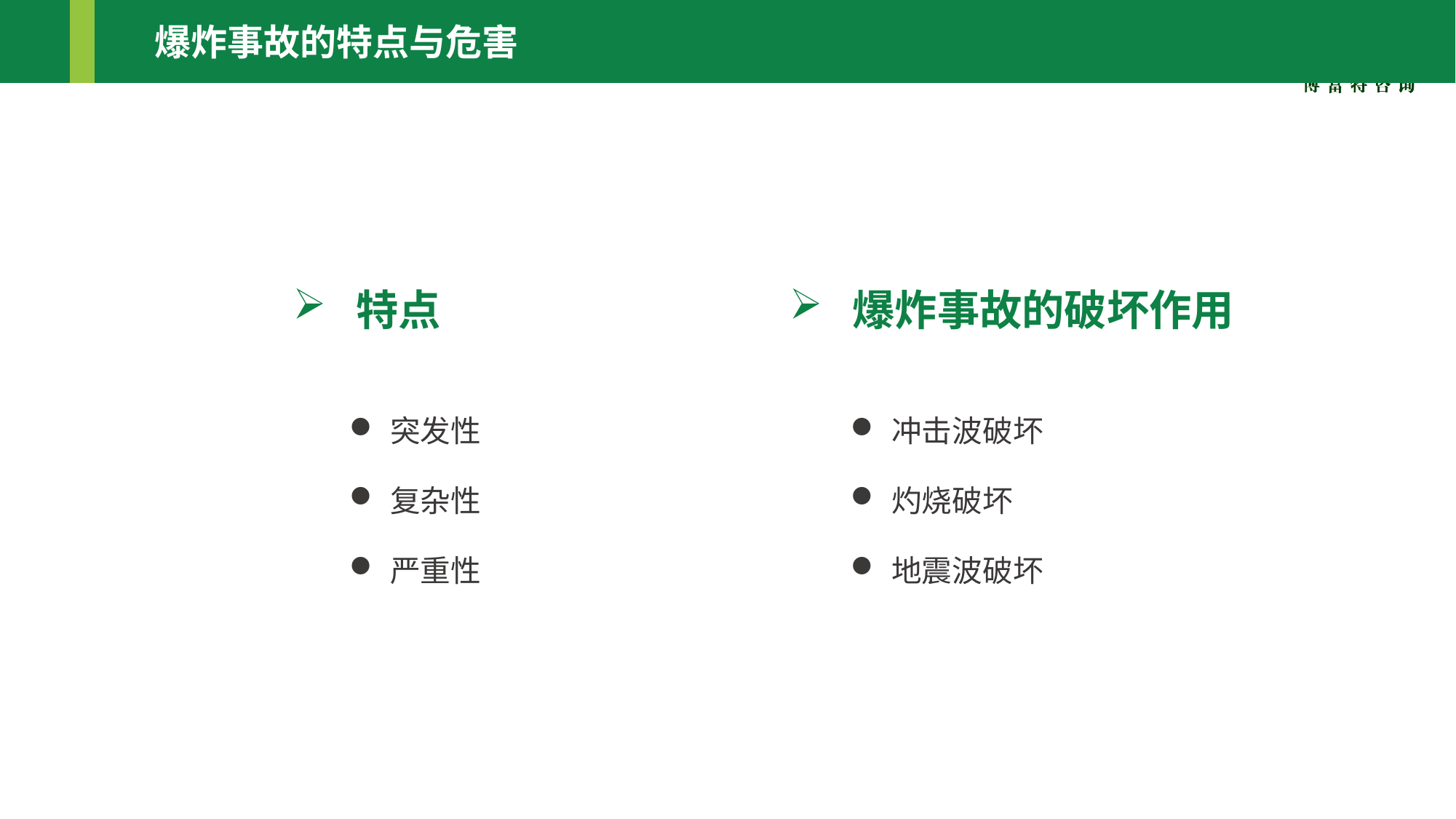

爆炸事故的特点与危害
  特点
  爆炸事故的破坏作用
突发性
复杂性
严重性

冲击波破坏
灼烧破坏
地震波破坏